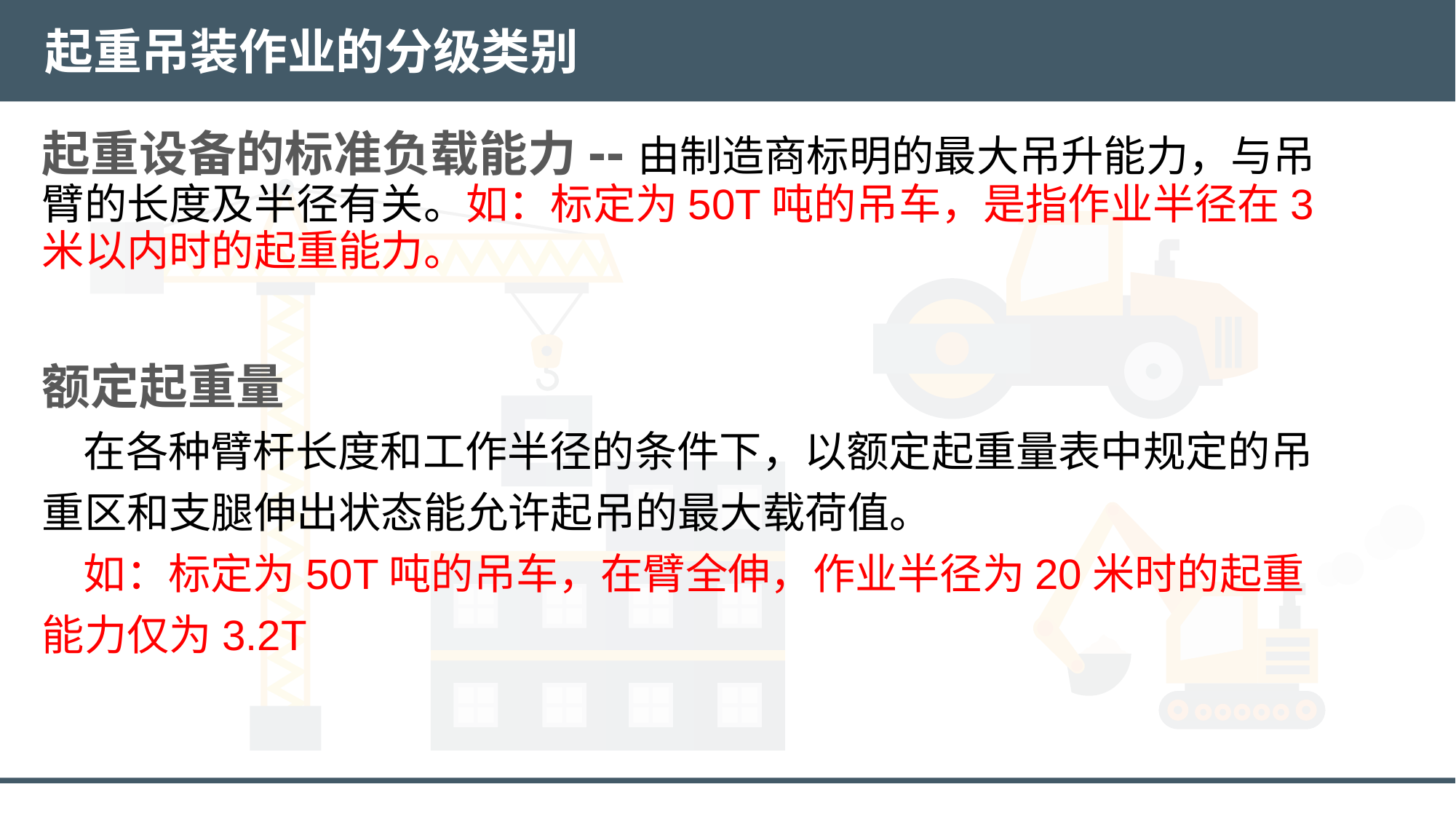

起重吊装作业的分级类别
起重设备的标准负载能力--由制造商标明的最大吊升能力，与吊臂的长度及半径有关。如：标定为50T吨的吊车，是指作业半径在3米以内时的起重能力。
额定起重量
    在各种臂杆长度和工作半径的条件下，以额定起重量表中规定的吊重区和支腿伸出状态能允许起吊的最大载荷值。
    如：标定为50T吨的吊车，在臂全伸，作业半径为20米时的起重能力仅为3.2T